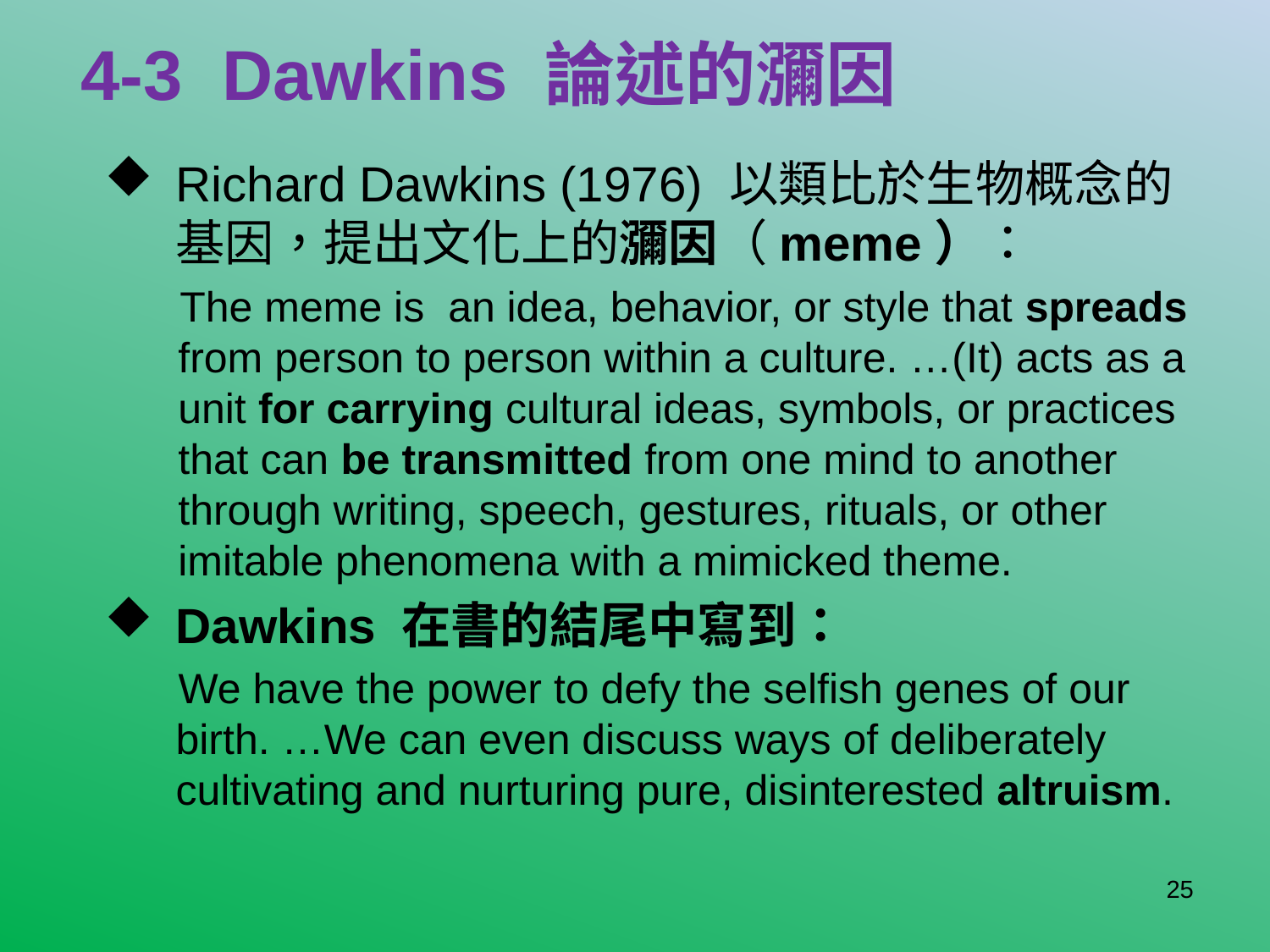

# 4-3  Dawkins 論述的瀰因
Richard Dawkins (1976) 以類比於生物概念的基因，提出文化上的瀰因（meme）：
The meme is  an idea, behavior, or style that spreads from person to person within a culture. …(It) acts as a unit for carrying cultural ideas, symbols, or practices that can be transmitted from one mind to another through writing, speech, gestures, rituals, or other imitable phenomena with a mimicked theme.
Dawkins 在書的結尾中寫到：
We have the power to defy the selfish genes of our birth. …We can even discuss ways of deliberately cultivating and nurturing pure, disinterested altruism.
25